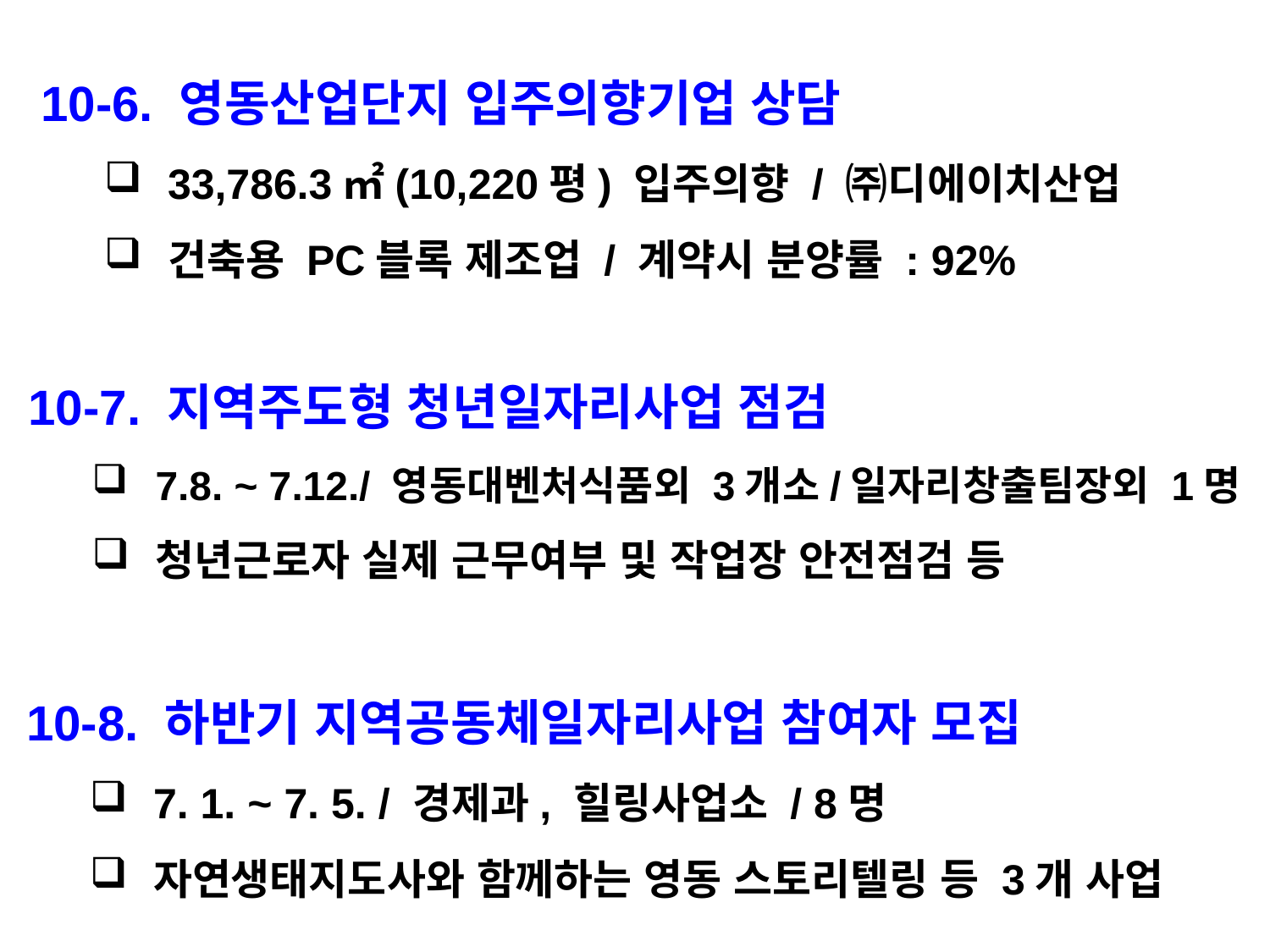

10-6. 영동산업단지 입주의향기업 상담
33,786.3㎡(10,220평) 입주의향 / ㈜디에이치산업
건축용 PC블록 제조업 / 계약시 분양률 : 92%
10-7. 지역주도형 청년일자리사업 점검
7.8. ~ 7.12./ 영동대벤처식품외 3개소/일자리창출팀장외 1명
청년근로자 실제 근무여부 및 작업장 안전점검 등
10-8. 하반기 지역공동체일자리사업 참여자 모집
7. 1. ~ 7. 5. / 경제과, 힐링사업소 / 8명
자연생태지도사와 함께하는 영동 스토리텔링 등 3개 사업